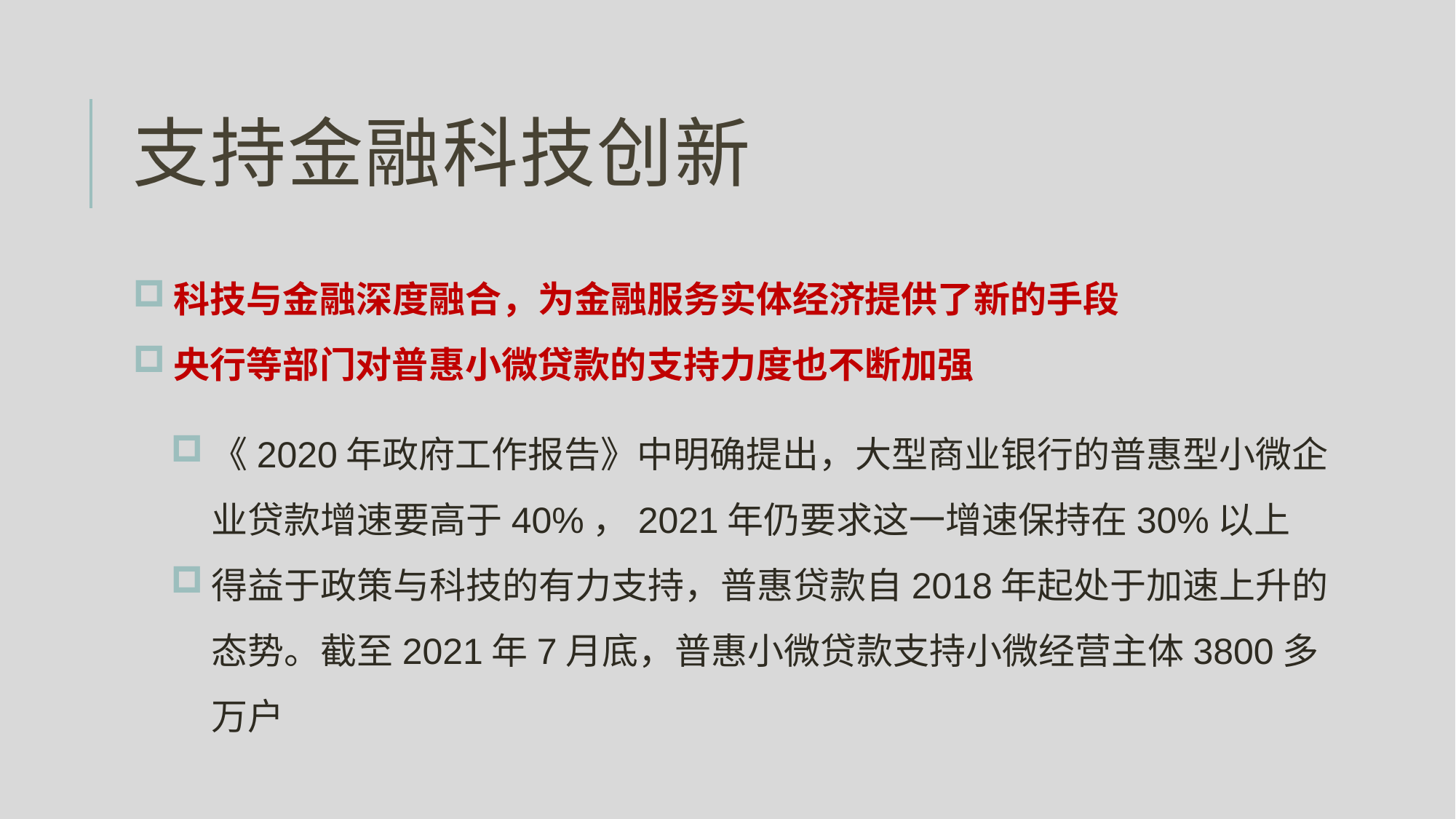

# 支持金融科技创新
科技与金融深度融合，为金融服务实体经济提供了新的手段
央行等部门对普惠小微贷款的支持力度也不断加强
《2020年政府工作报告》中明确提出，大型商业银行的普惠型小微企业贷款增速要高于40%，2021年仍要求这一增速保持在30%以上
得益于政策与科技的有力支持，普惠贷款自2018年起处于加速上升的态势。截至2021年7月底，普惠小微贷款支持小微经营主体3800多万户